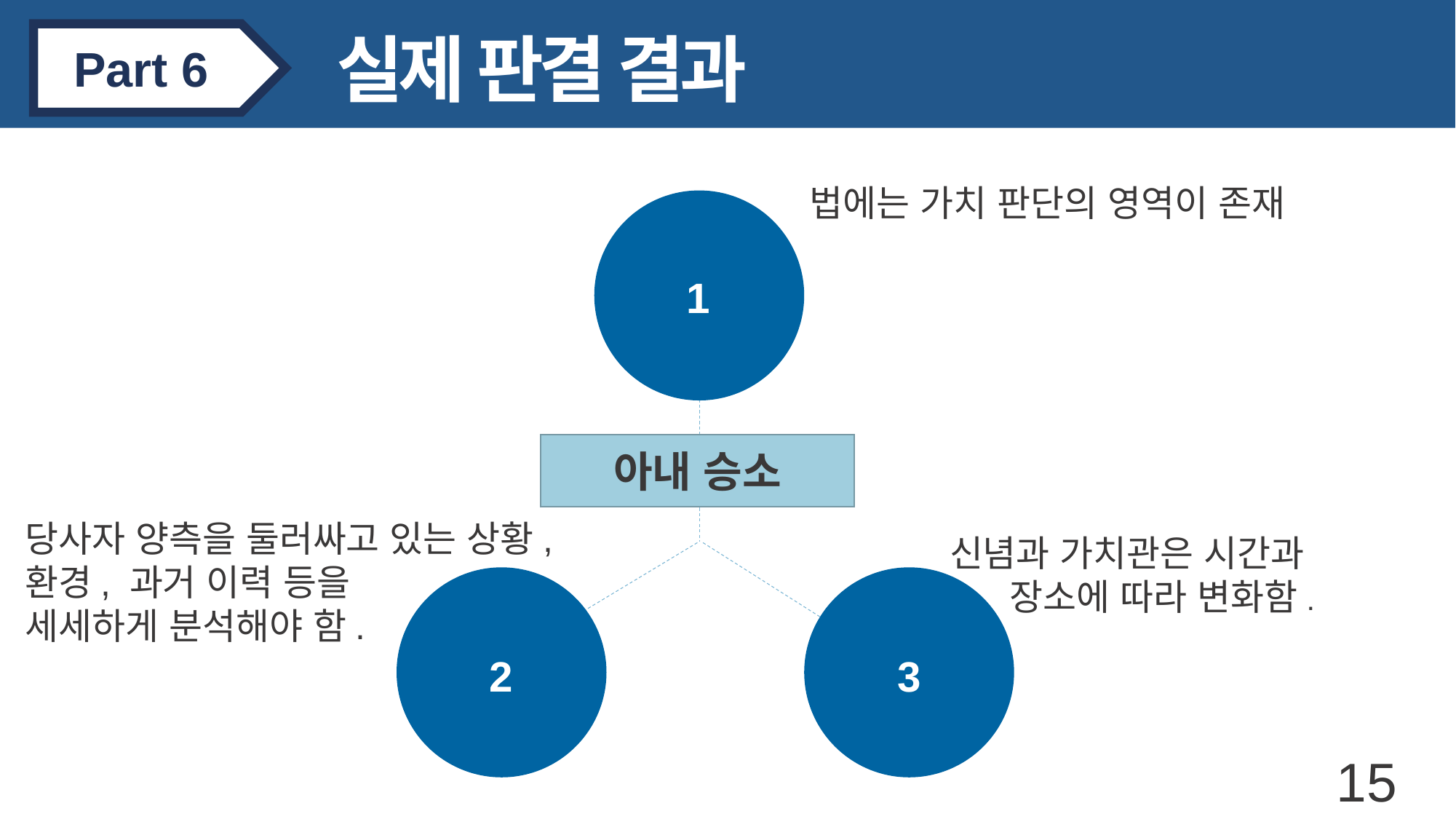

실제 판결 결과

Part 6

법에는 가치 판단의 영역이 존재

1
아내 승소
당사자 양측을 둘러싸고 있는 상황,
환경, 과거 이력 등을
세세하게 분석해야 함.
신념과 가치관은 시간과
장소에 따라 변화함.

2
3
15